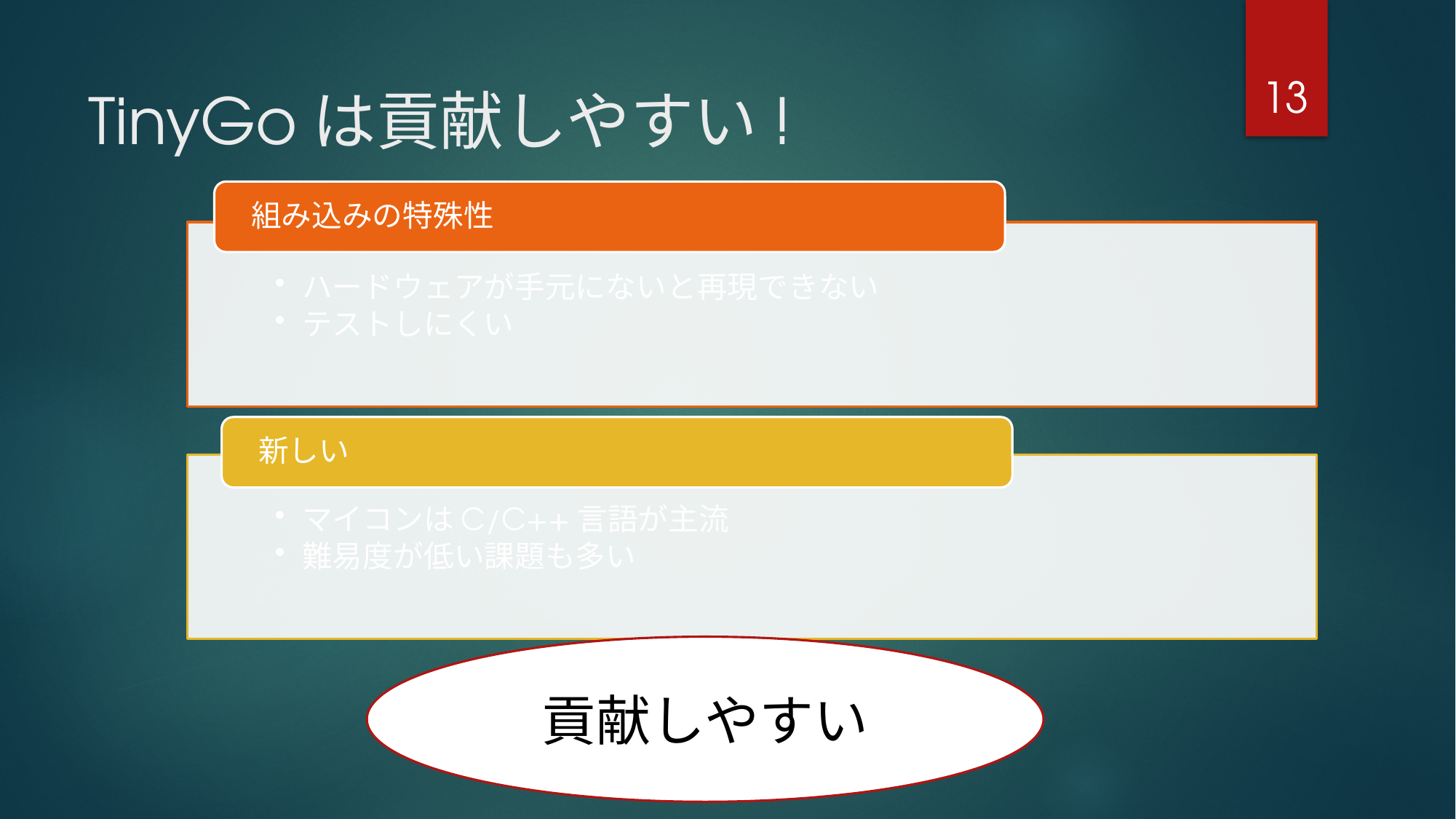

13
# TinyGoは貢献しやすい!
ハードウェアが手元にないと再現できない
テストしにくい
組み込みの特殊性
マイコンはC/C++言語が主流
難易度が低い課題も多い
新しい

貢献しやすい